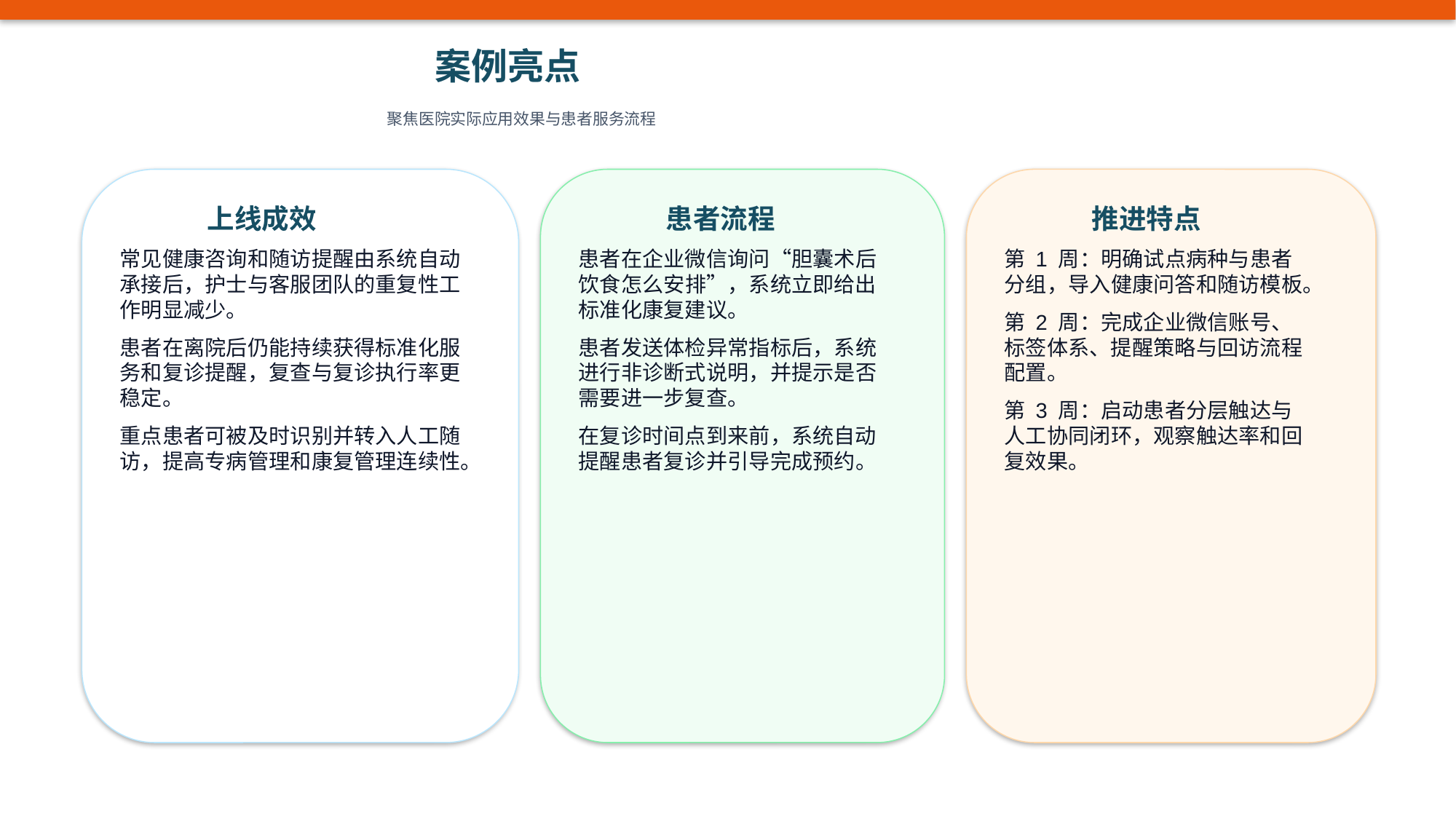

案例亮点
聚焦医院实际应用效果与患者服务流程

上线成效
患者流程
推进特点
常见健康咨询和随访提醒由系统自动承接后，护士与客服团队的重复性工作明显减少。
患者在离院后仍能持续获得标准化服务和复诊提醒，复查与复诊执行率更稳定。
重点患者可被及时识别并转入人工随访，提高专病管理和康复管理连续性。
患者在企业微信询问“胆囊术后饮食怎么安排”，系统立即给出标准化康复建议。
患者发送体检异常指标后，系统进行非诊断式说明，并提示是否需要进一步复查。
在复诊时间点到来前，系统自动提醒患者复诊并引导完成预约。
第 1 周：明确试点病种与患者分组，导入健康问答和随访模板。
第 2 周：完成企业微信账号、标签体系、提醒策略与回访流程配置。
第 3 周：启动患者分层触达与人工协同闭环，观察触达率和回复效果。